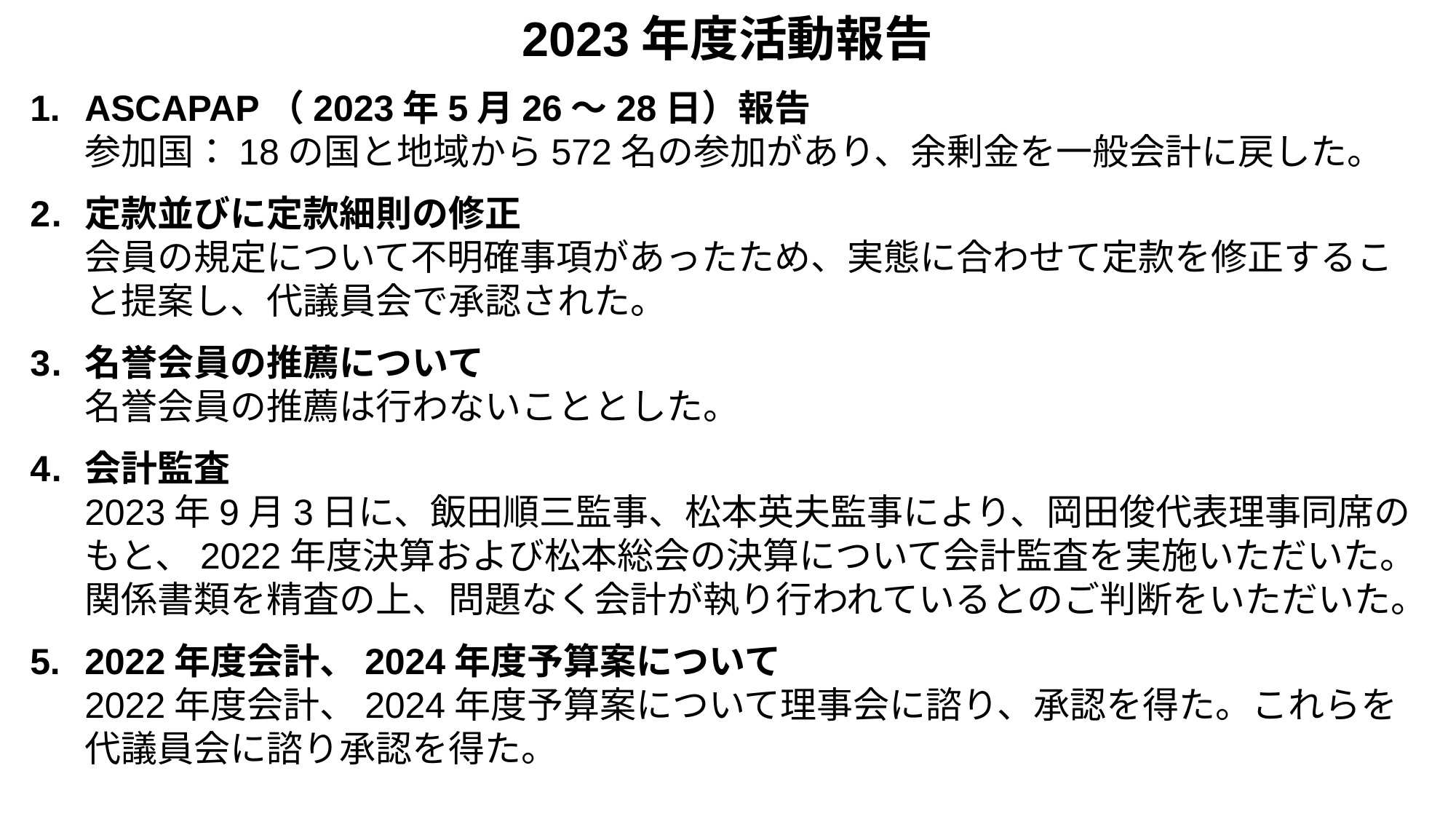

2023年度活動報告
ASCAPAP（2023年5月26〜28日）報告
参加国：18の国と地域から572名の参加があり、余剰金を一般会計に戻した。
定款並びに定款細則の修正
会員の規定について不明確事項があったため、実態に合わせて定款を修正すること提案し、代議員会で承認された。
名誉会員の推薦について
名誉会員の推薦は行わないこととした。
会計監査
2023年9月3日に、飯田順三監事、松本英夫監事により、岡田俊代表理事同席のもと、2022年度決算および松本総会の決算について会計監査を実施いただいた。関係書類を精査の上、問題なく会計が執り行われているとのご判断をいただいた。
2022年度会計、2024年度予算案について
2022年度会計、2024年度予算案について理事会に諮り、承認を得た。これらを代議員会に諮り承認を得た。